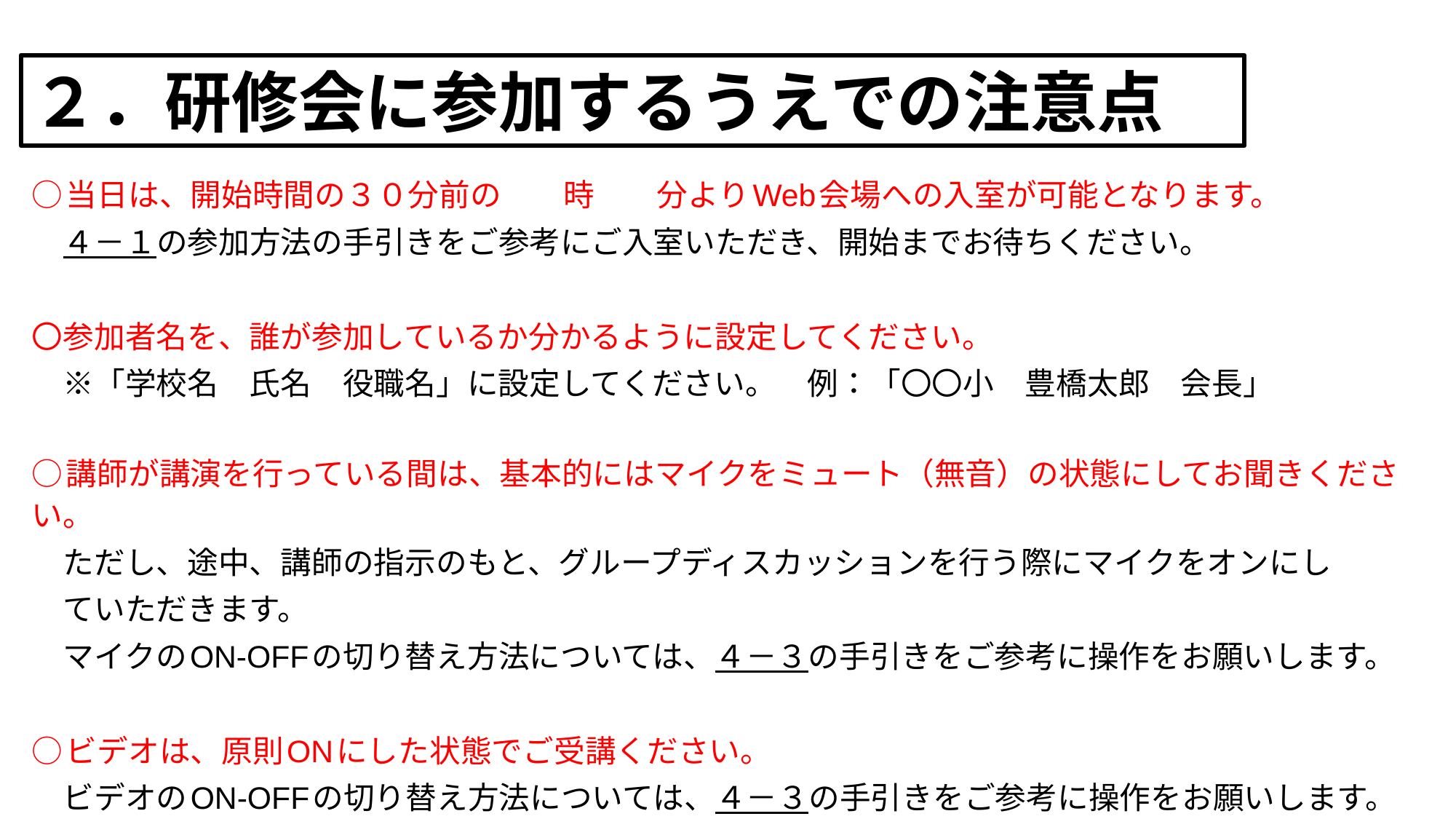

２．研修会に参加するうえでの注意点
○当日は、開始時間の３０分前の　　時　　分よりWeb会場への入室が可能となります。
　４－１の参加方法の手引きをご参考にご入室いただき、開始までお待ちください。

〇参加者名を、誰が参加しているか分かるように設定してください。
　※「学校名　氏名　役職名」に設定してください。　例：「〇〇小　豊橋太郎　会長」

○講師が講演を行っている間は、基本的にはマイクをミュート（無音）の状態にしてお聞きください。
　ただし、途中、講師の指示のもと、グループディスカッションを行う際にマイクをオンにし
　ていただきます。
　マイクのON-OFFの切り替え方法については、４－３の手引きをご参考に操作をお願いします。

○ビデオは、原則ONにした状態でご受講ください。
　ビデオのON-OFFの切り替え方法については、４－３の手引きをご参考に操作をお願いします。